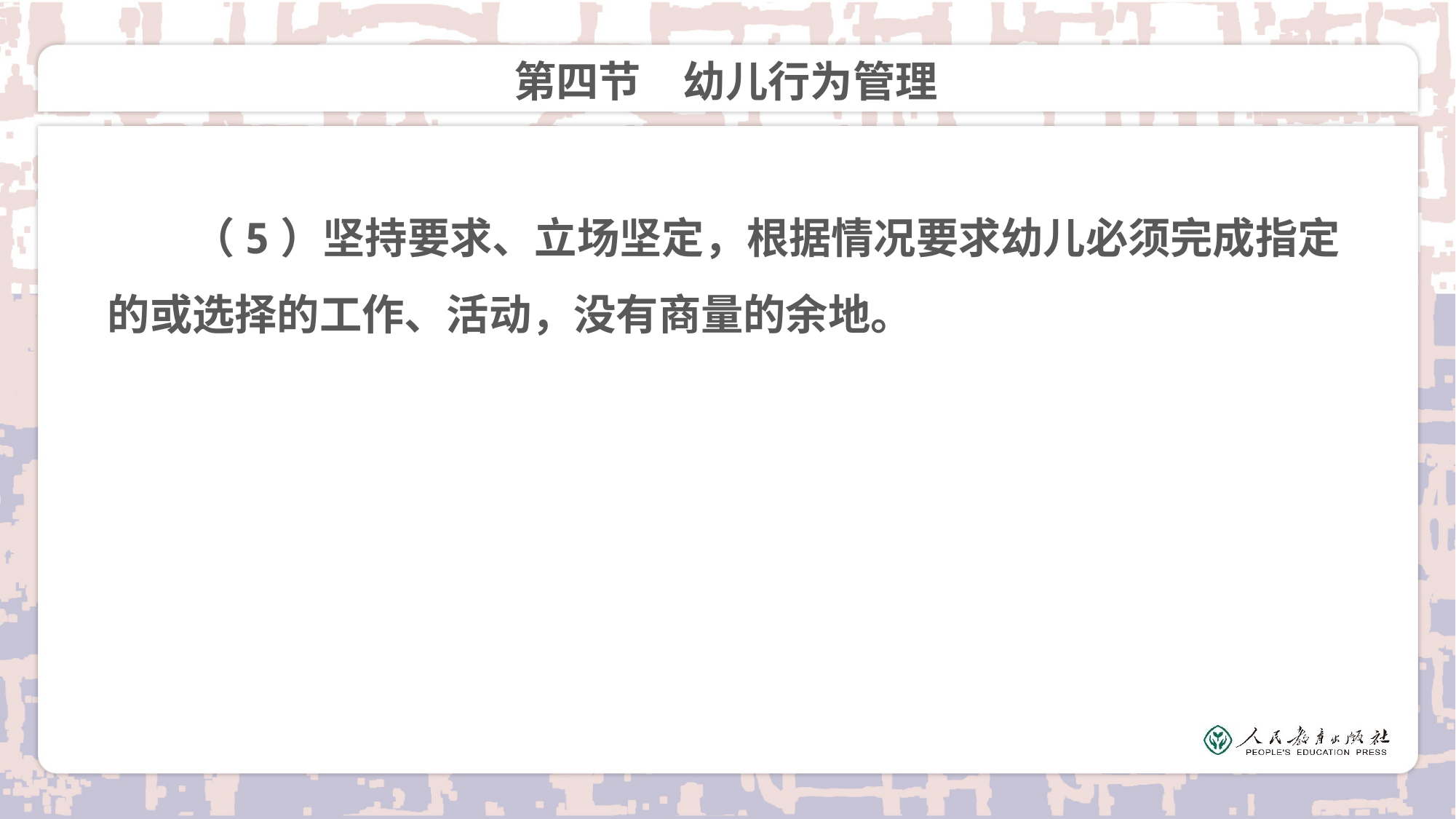

# 第四节　幼儿行为管理
　　（5）坚持要求、立场坚定，根据情况要求幼儿必须完成指定的或选择的工作、活动，没有商量的余地。